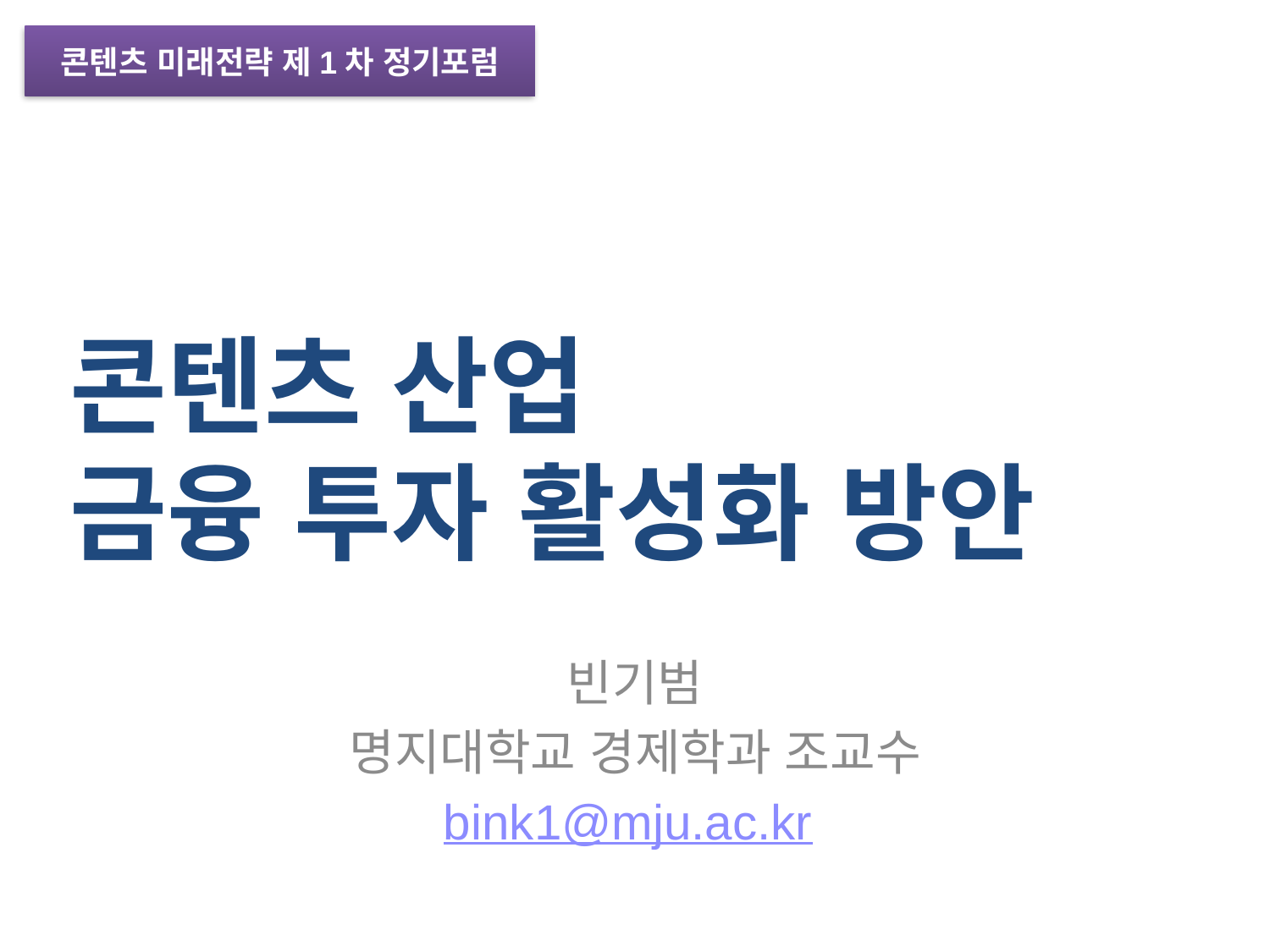

콘텐츠 미래전략 제1차 정기포럼
# 콘텐츠 산업 금융 투자 활성화 방안
빈기범
명지대학교 경제학과 조교수
bink1@mju.ac.kr